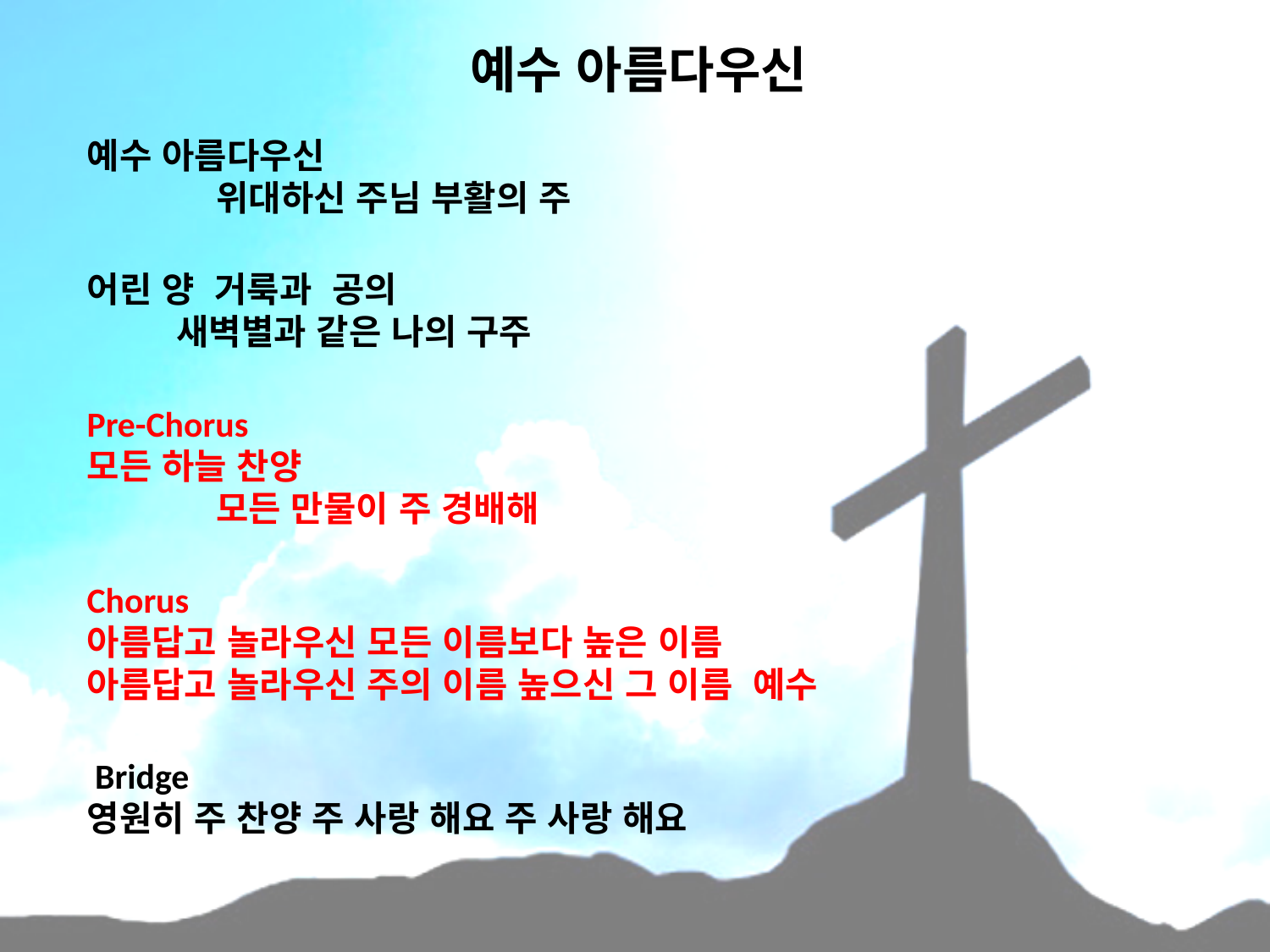

예수 아름다우신
예수 아름다우신                                                                   위대하신 주님 부활의 주
어린 양  거룩과  공의                                                        새벽별과 같은 나의 구주
Pre-Chorus                                                                      모든 하늘 찬양                                                                     모든 만물이 주 경배해
Chorus
아름답고 놀라우신 모든 이름보다 높은 이름
아름답고 놀라우신 주의 이름 높으신 그 이름  예수
 Bridge
영원히 주 찬양 주 사랑 해요 주 사랑 해요